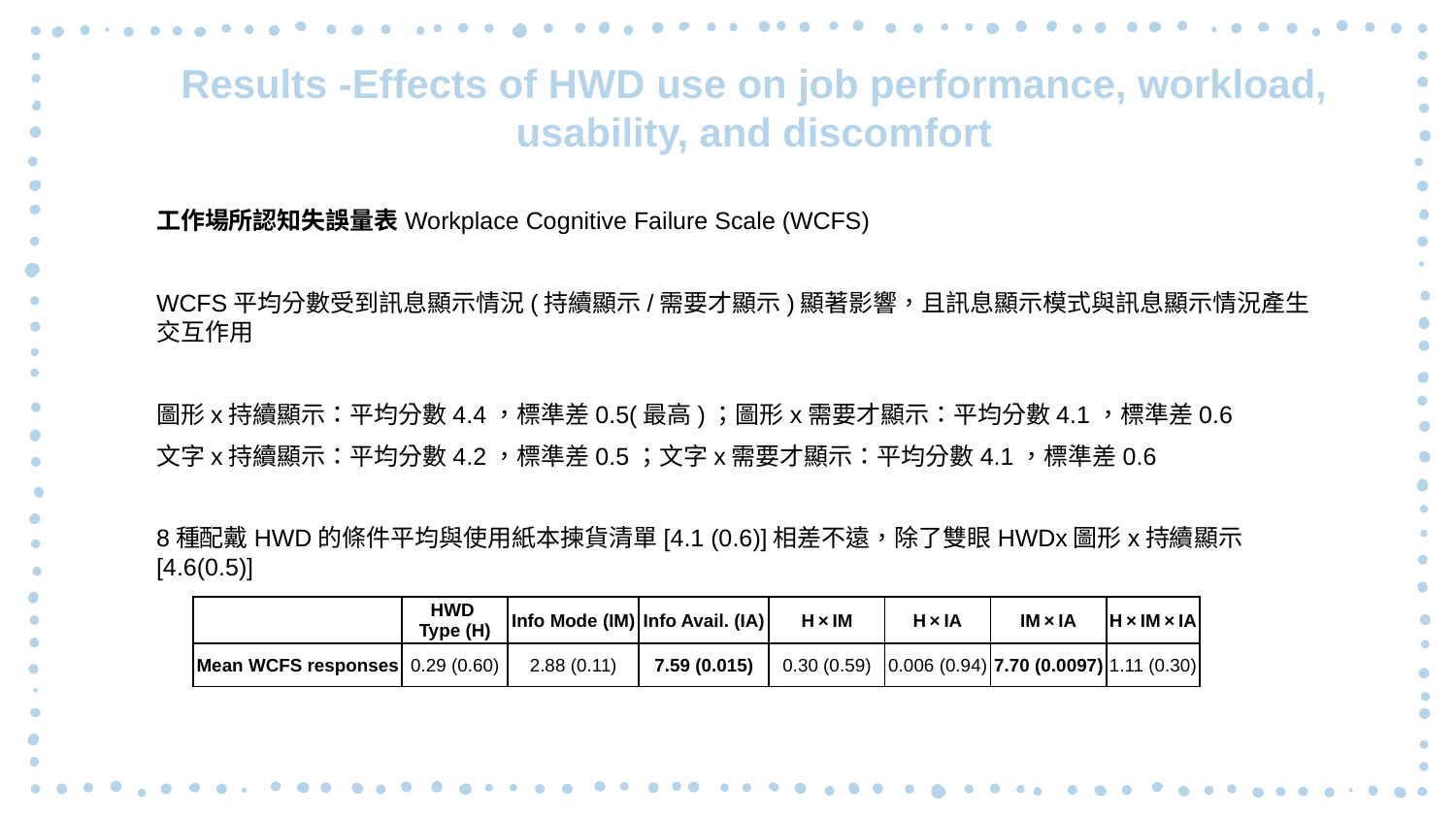

# Results -Effects of HWD use on job performance, workload, usability, and discomfort
工作場所認知失誤量表Workplace Cognitive Failure Scale (WCFS)

WCFS平均分數受到訊息顯示情況(持續顯示/需要才顯示)顯著影響，且訊息顯示模式與訊息顯示情況產生交互作用

圖形x持續顯示：平均分數4.4，標準差0.5(最高)；圖形x需要才顯示：平均分數4.1，標準差0.6
文字x持續顯示：平均分數4.2，標準差0.5；文字x需要才顯示：平均分數4.1，標準差0.6

8種配戴HWD的條件平均與使用紙本揀貨清單[4.1 (0.6)]相差不遠，除了雙眼HWDx圖形x持續顯示[4.6(0.5)]
|  | HWD Type (H) | Info Mode (IM) | Info Avail. (IA) | H × IM | H × IA | IM × IA | H × IM × IA |
| --- | --- | --- | --- | --- | --- | --- | --- |
| Mean WCFS responses | 0.29 (0.60) | 2.88 (0.11) | 7.59 (0.015) | 0.30 (0.59) | 0.006 (0.94) | 7.70 (0.0097) | 1.11 (0.30) |